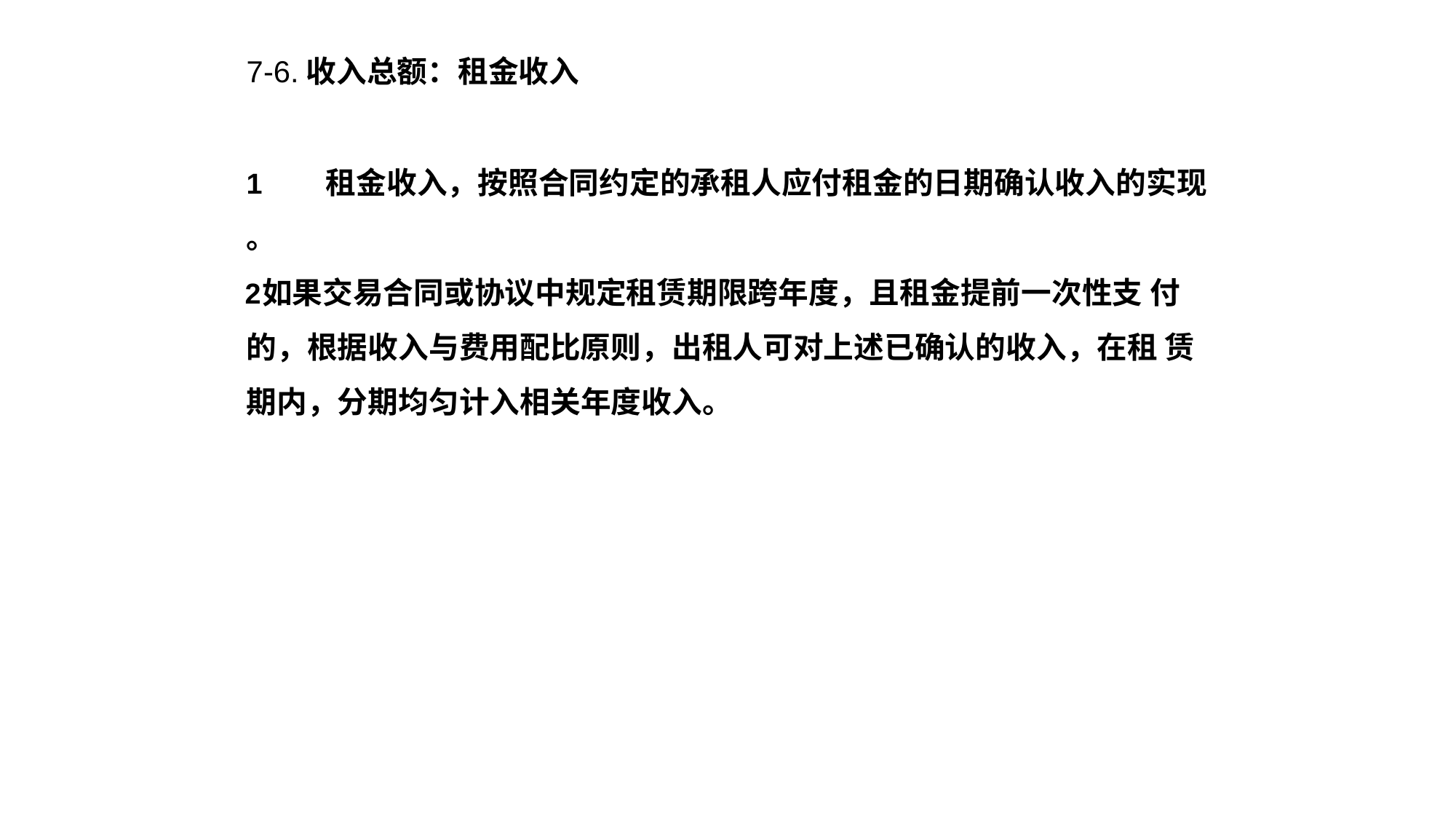

7-6.收入总额：租金收入

租金收入，按照合同约定的承租人应付租金的日期确认收入的实现
。
如果交易合同或协议中规定租赁期限跨年度，且租金提前一次性支 付的，根据收入与费用配比原则，出租人可对上述已确认的收入，在租 赁期内，分期均匀计入相关年度收入。